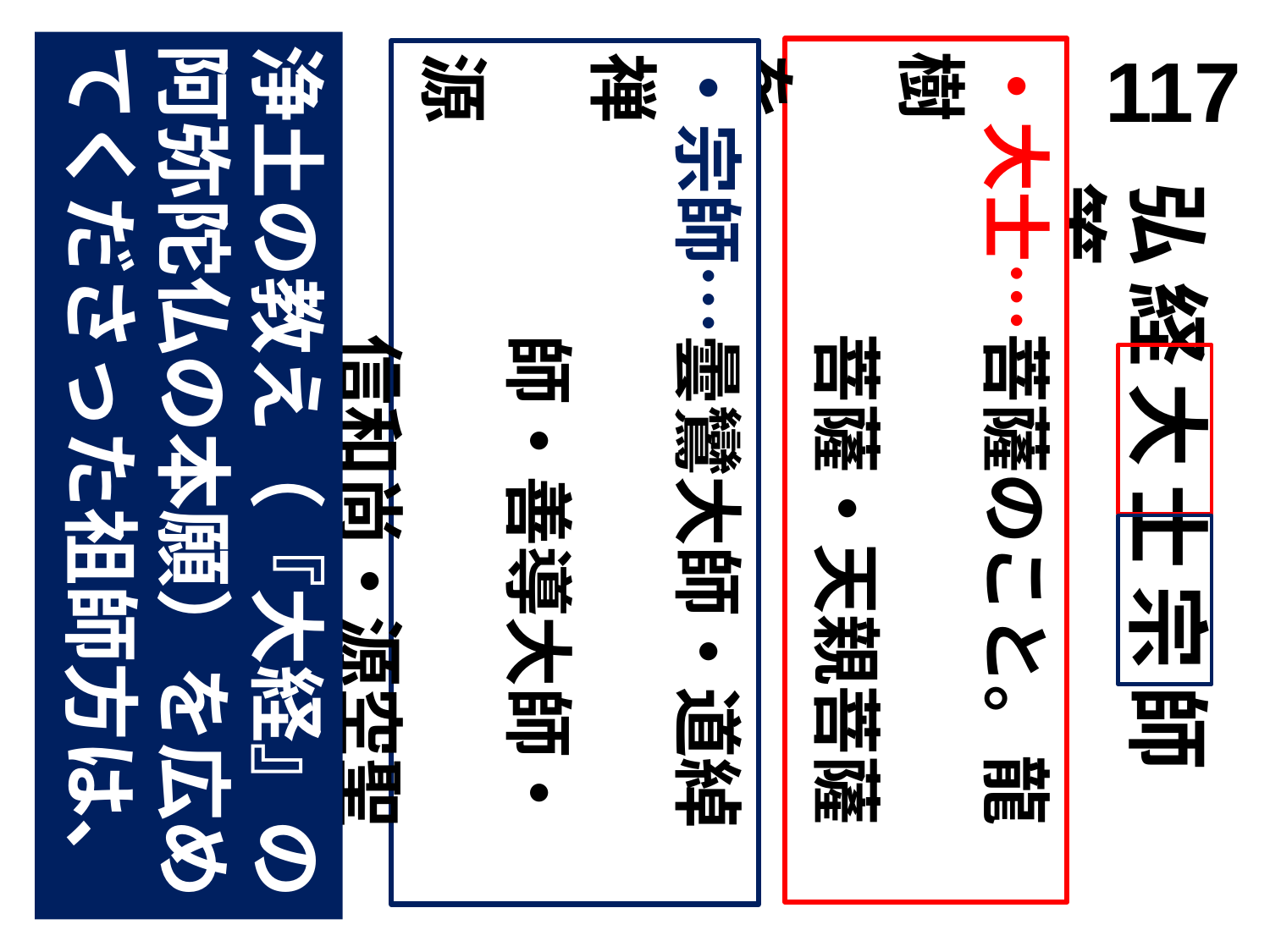

浄土の教え（『大経』の阿弥陀仏の本願）を広めてくださった祖師方は、
117
・大士…菩薩のこと。龍樹
　　　　菩薩・天親菩薩を
　　　　指す。
・宗師…曇鸞大師・道綽禅
　　　　師・善導大師・源
　　　　信和尚・源空聖人
　　　　を指す。
弘経大士宗師等